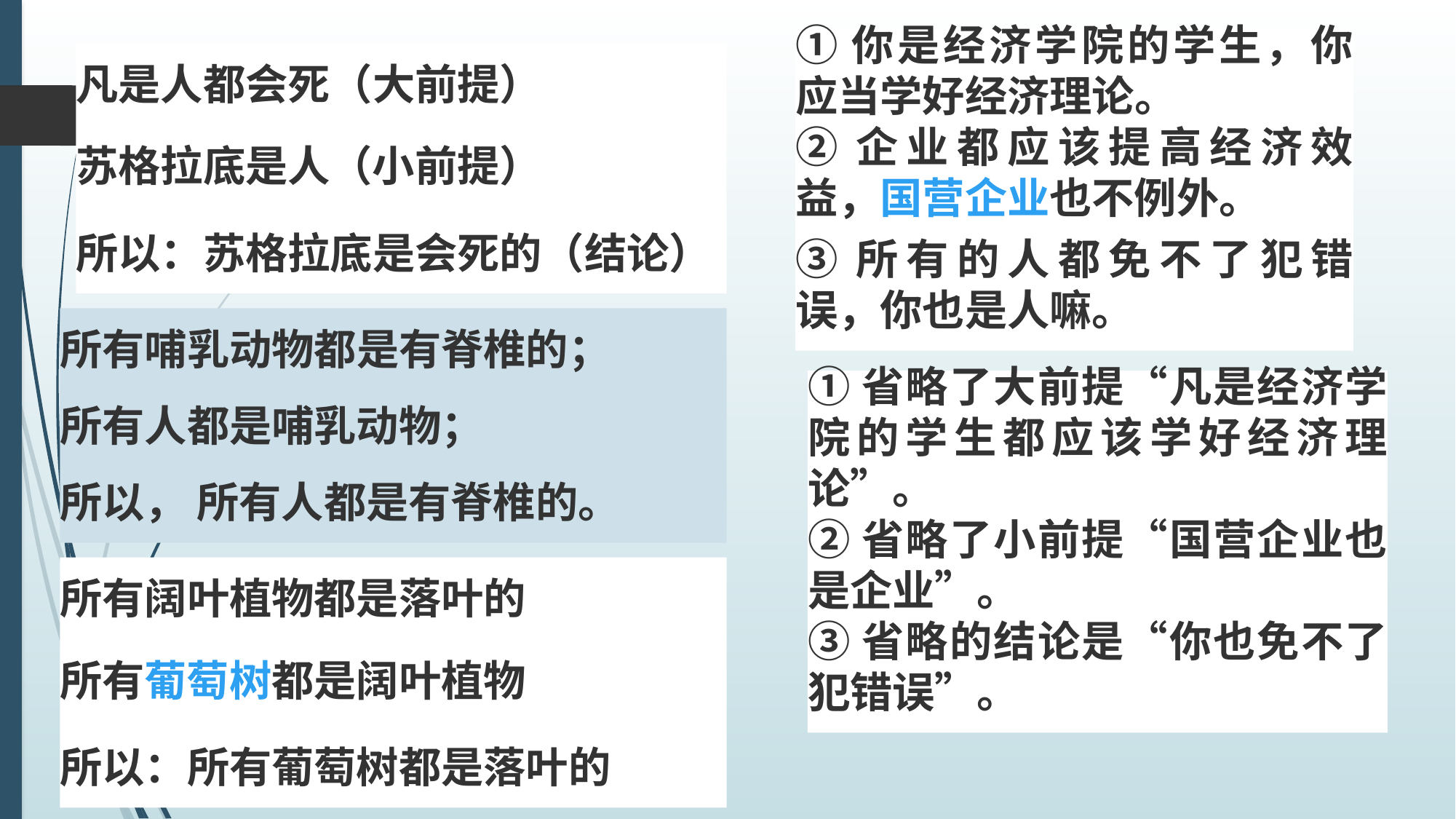

①你是经济学院的学生，你应当学好经济理论。
②企业都应该提高经济效益，国营企业也不例外。
③所有的人都免不了犯错误，你也是人嘛。
凡是人都会死（大前提）
苏格拉底是人（小前提）
所以：苏格拉底是会死的（结论）
所有哺乳动物都是有脊椎的；
所有人都是哺乳动物；
所以， 所有人都是有脊椎的。
①省略了大前提“凡是经济学院的学生都应该学好经济理论”。
②省略了小前提“国营企业也是企业”。
③省略的结论是“你也免不了犯错误”。
所有阔叶植物都是落叶的
所有葡萄树都是阔叶植物
所以：所有葡萄树都是落叶的